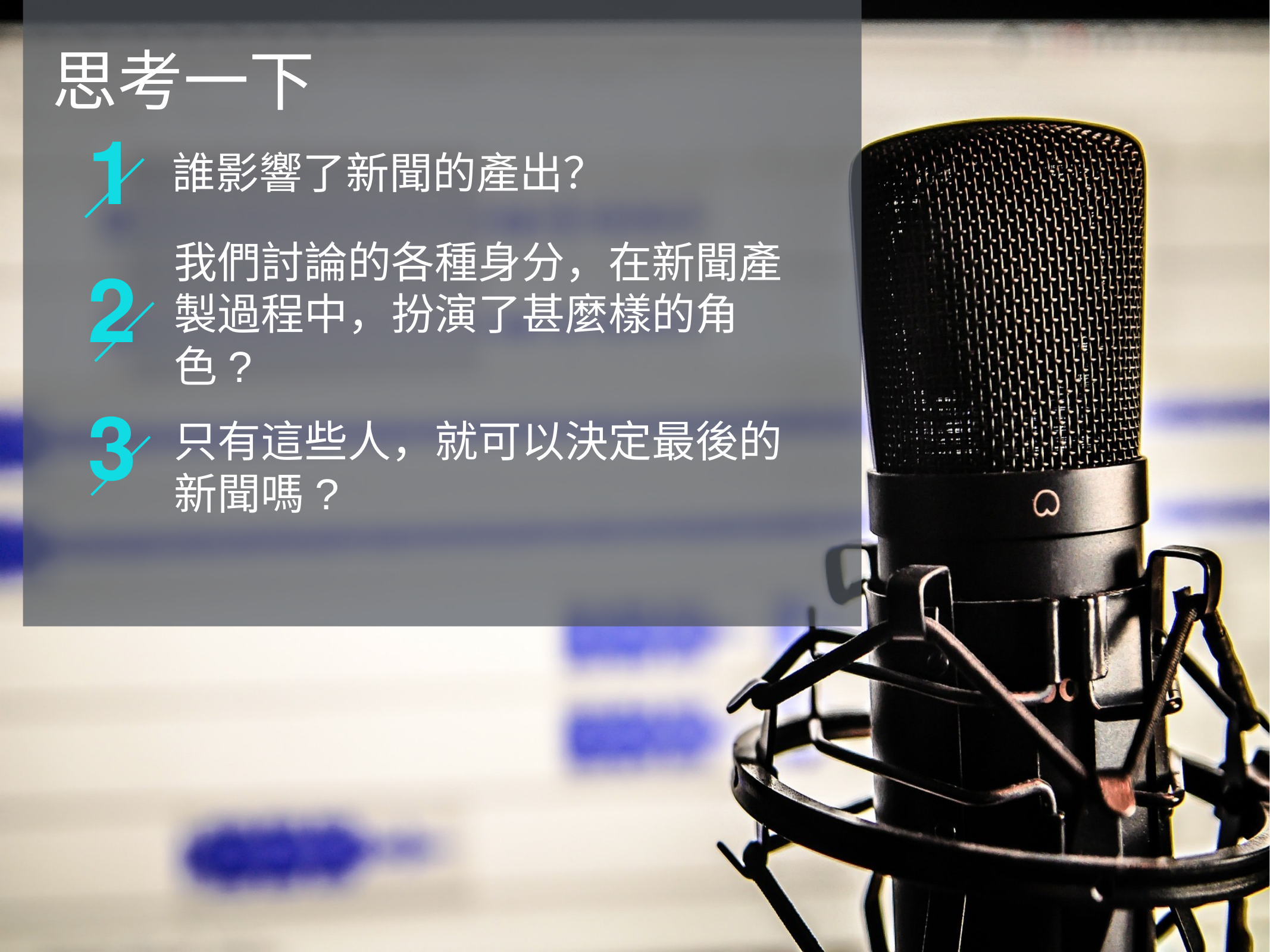

思考一下
1
誰影響了新聞的產出？

2
我們討論的各種身分，在新聞產製過程中，扮演了甚麼樣的角色?

3
只有這些人，就可以決定最後的新聞嗎?